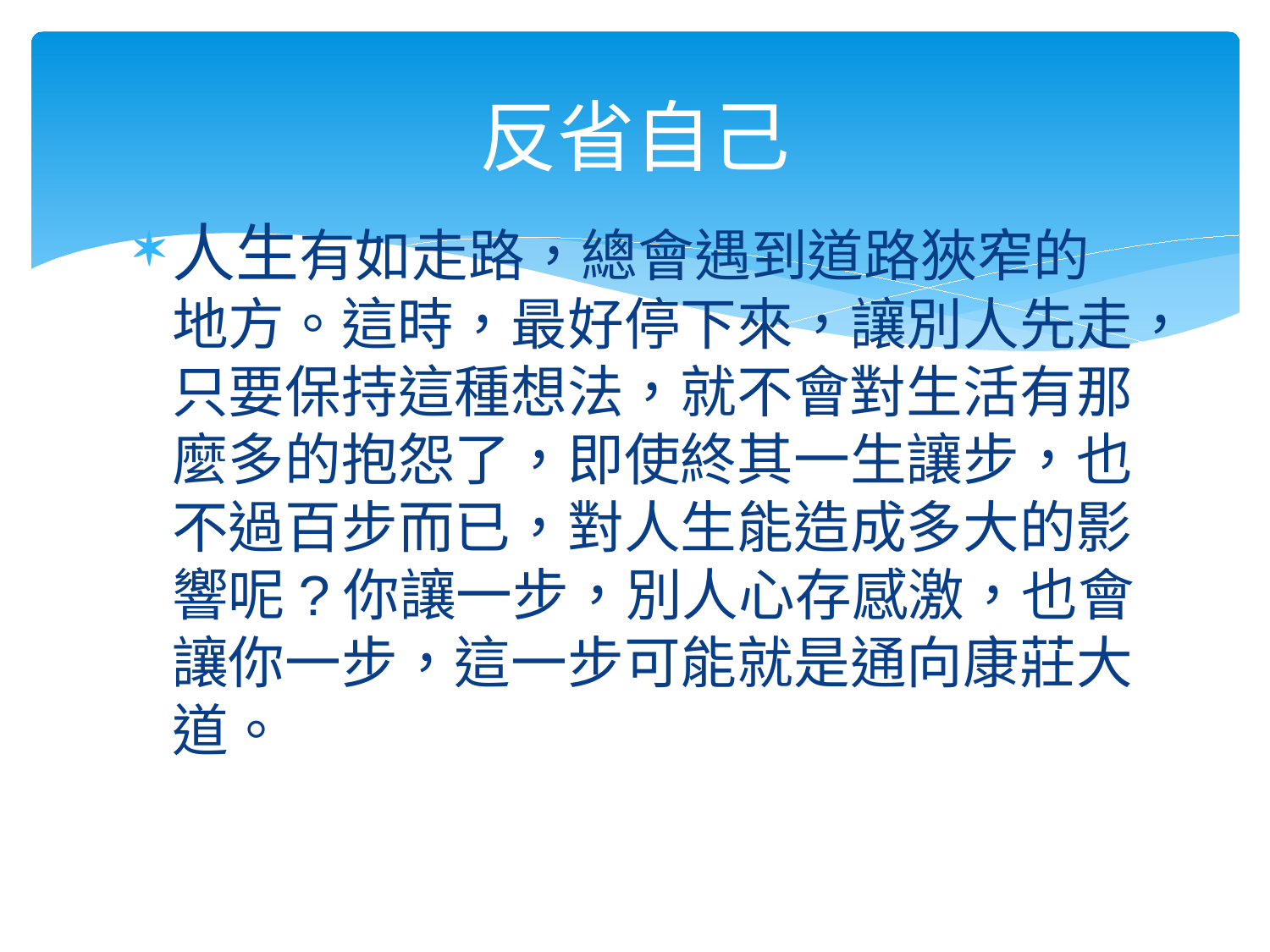

# 反省自己
人生有如走路，總會遇到道路狹窄的地方。這時，最好停下來，讓別人先走，只要保持這種想法，就不會對生活有那麼多的抱怨了，即使終其一生讓步，也不過百步而已，對人生能造成多大的影響呢?你讓一步，別人心存感激，也會讓你一步，這一步可能就是通向康莊大道。